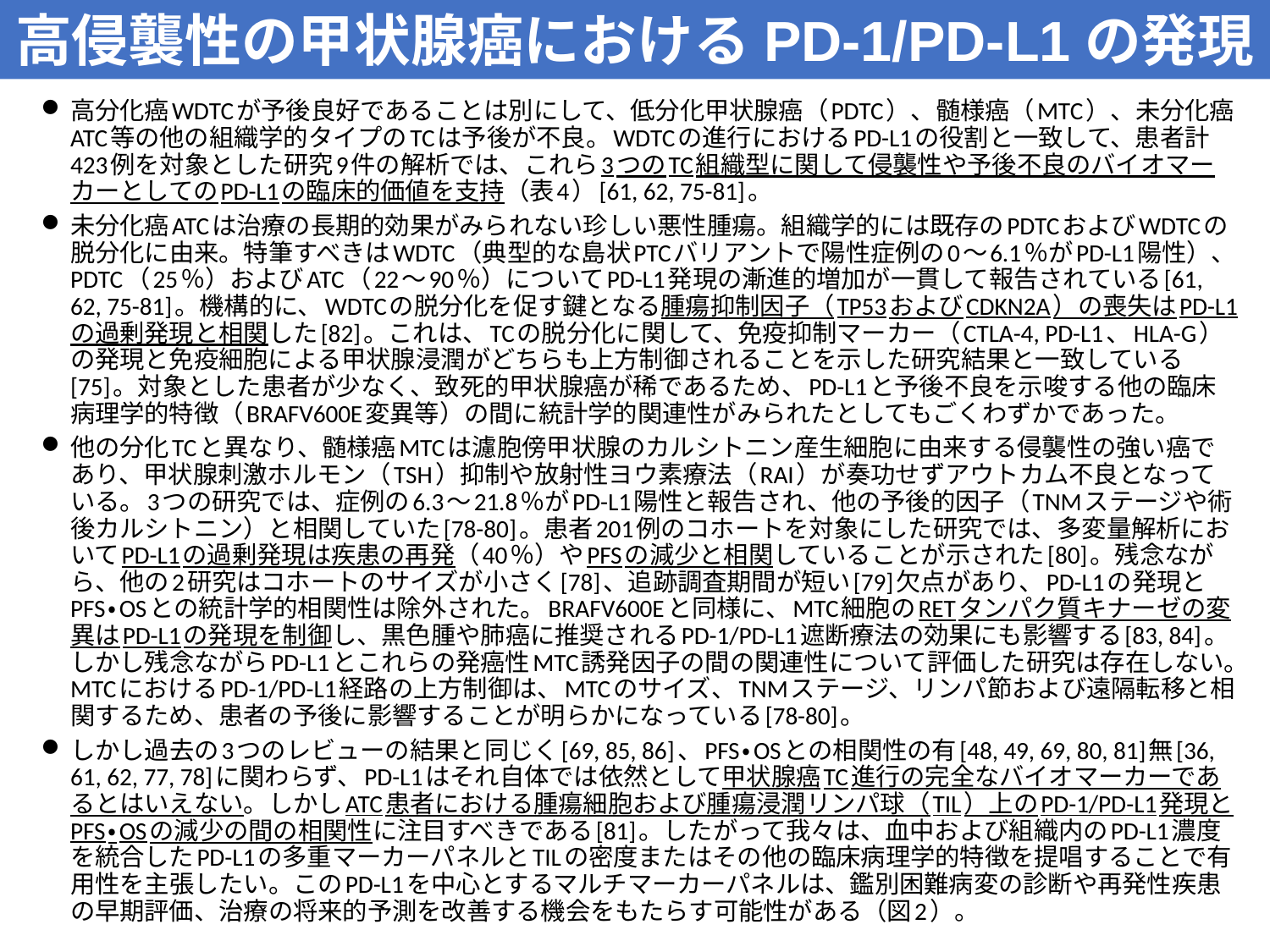

高侵襲性の甲状腺癌におけるPD-1/PD-L1の発現
高分化癌WDTCが予後良好であることは別にして、低分化甲状腺癌（PDTC）、髄様癌（MTC）、未分化癌ATC等の他の組織学的タイプのTCは予後が不良。WDTCの進行におけるPD-L1の役割と一致して、患者計423例を対象とした研究9件の解析では、これら3つのTC組織型に関して侵襲性や予後不良のバイオマーカーとしてのPD-L1の臨床的価値を支持（表4）[61, 62, 75-81]。
未分化癌ATCは治療の長期的効果がみられない珍しい悪性腫瘍。組織学的には既存のPDTCおよびWDTCの脱分化に由来。特筆すべきはWDTC（典型的な島状PTCバリアントで陽性症例の0～6.1％がPD-L1陽性）、PDTC（25％）およびATC（22～90％）についてPD-L1発現の漸進的増加が一貫して報告されている[61, 62, 75-81]。機構的に、WDTCの脱分化を促す鍵となる腫瘍抑制因子（TP53およびCDKN2A）の喪失はPD-L1の過剰発現と相関した[82]。これは、TCの脱分化に関して、免疫抑制マーカー（CTLA-4, PD-L1、HLA-G）の発現と免疫細胞による甲状腺浸潤がどちらも上方制御されることを示した研究結果と一致している[75]。対象とした患者が少なく、致死的甲状腺癌が稀であるため、PD-L1と予後不良を示唆する他の臨床病理学的特徴（BRAFV600E変異等）の間に統計学的関連性がみられたとしてもごくわずかであった。
他の分化TCと異なり、髄様癌MTCは濾胞傍甲状腺のカルシトニン産生細胞に由来する侵襲性の強い癌であり、甲状腺刺激ホルモン（TSH）抑制や放射性ヨウ素療法（RAI）が奏功せずアウトカム不良となっている。3つの研究では、症例の6.3～21.8％がPD-L1陽性と報告され、他の予後的因子（TNMステージや術後カルシトニン）と相関していた[78-80]。患者201例のコホートを対象にした研究では、多変量解析においてPD-L1の過剰発現は疾患の再発（40％）やPFSの減少と相関していることが示された[80]。残念ながら、他の2研究はコホートのサイズが小さく[78]、追跡調査期間が短い[79]欠点があり、PD-L1の発現とPFS・OSとの統計学的相関性は除外された。BRAFV600Eと同様に、MTC細胞のRETタンパク質キナーゼの変異はPD-L1の発現を制御し、黒色腫や肺癌に推奨されるPD-1/PD-L1遮断療法の効果にも影響する[83, 84]。しかし残念ながらPD-L1とこれらの発癌性MTC誘発因子の間の関連性について評価した研究は存在しない。MTCにおけるPD-1/PD-L1経路の上方制御は、MTCのサイズ、TNMステージ、リンパ節および遠隔転移と相関するため、患者の予後に影響することが明らかになっている[78-80]。
しかし過去の3つのレビューの結果と同じく[69, 85, 86]、PFS・OSとの相関性の有[48, 49, 69, 80, 81]無[36, 61, 62, 77, 78]に関わらず、PD-L1はそれ自体では依然として甲状腺癌TC進行の完全なバイオマーカーであるとはいえない。しかしATC患者における腫瘍細胞および腫瘍浸潤リンパ球（TIL）上のPD-1/PD-L1発現とPFS・OSの減少の間の相関性に注目すべきである[81]。したがって我々は、血中および組織内のPD-L1濃度を統合したPD-L1の多重マーカーパネルとTILの密度またはその他の臨床病理学的特徴を提唱することで有用性を主張したい。このPD-L1を中心とするマルチマーカーパネルは、鑑別困難病変の診断や再発性疾患の早期評価、治療の将来的予測を改善する機会をもたらす可能性がある（図2）。